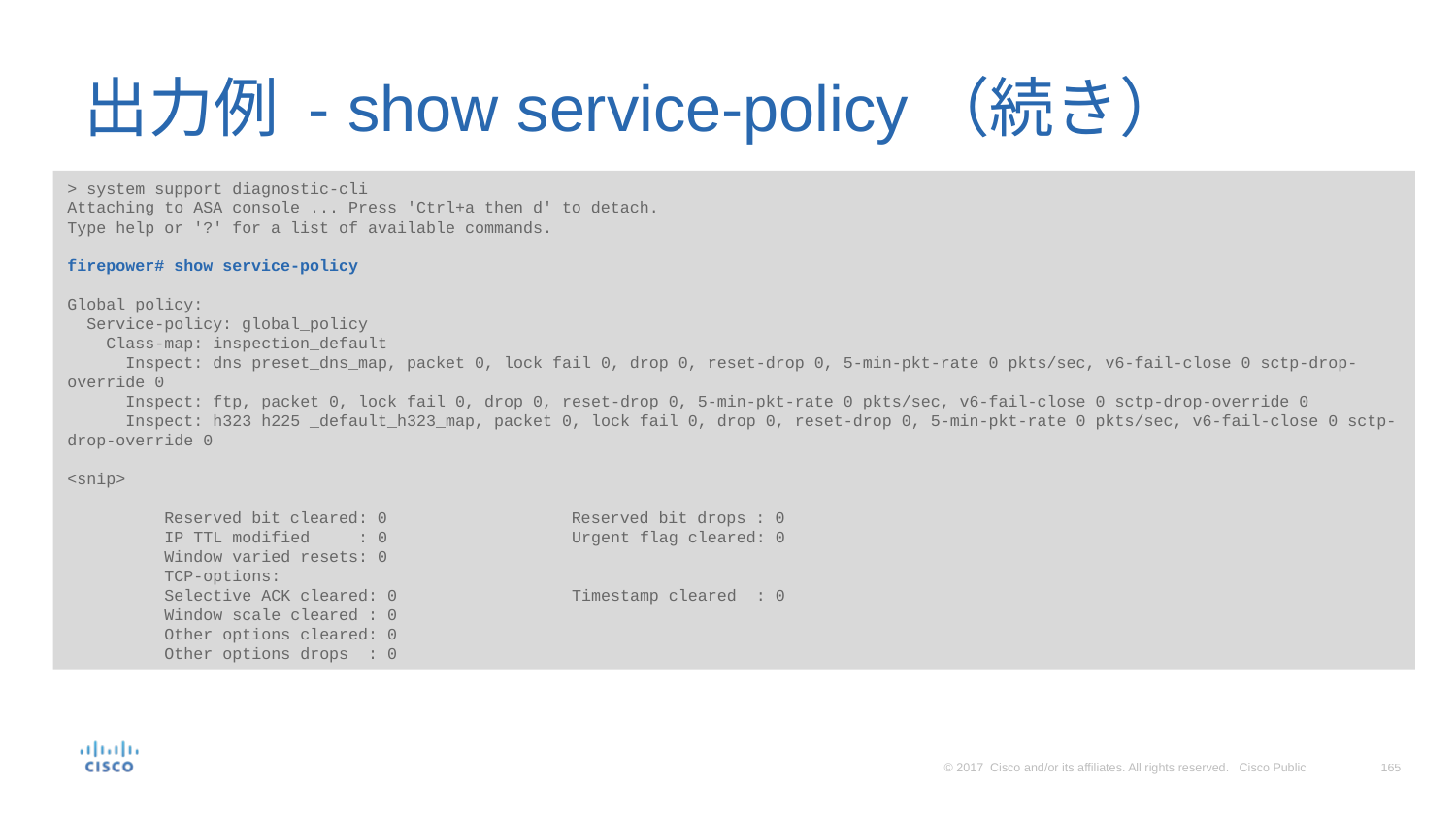

# 出力例 - show service-policy（続き）
> system support diagnostic-cli
Attaching to ASA console ... Press 'Ctrl+a then d' to detach.
Type help or '?' for a list of available commands.

firepower# show service-policy

Global policy:
  Service-policy: global_policy
    Class-map: inspection_default
      Inspect: dns preset_dns_map, packet 0, lock fail 0, drop 0, reset-drop 0, 5-min-pkt-rate 0 pkts/sec, v6-fail-close 0 sctp-drop-override 0
      Inspect: ftp, packet 0, lock fail 0, drop 0, reset-drop 0, 5-min-pkt-rate 0 pkts/sec, v6-fail-close 0 sctp-drop-override 0
      Inspect: h323 h225 _default_h323_map, packet 0, lock fail 0, drop 0, reset-drop 0, 5-min-pkt-rate 0 pkts/sec, v6-fail-close 0 sctp-drop-override 0

<snip>

          Reserved bit cleared: 0                   Reserved bit drops : 0
          IP TTL modified     : 0                   Urgent flag cleared: 0
          Window varied resets: 0
          TCP-options:
          Selective ACK cleared: 0                  Timestamp cleared  : 0
          Window scale cleared : 0
          Other options cleared: 0
          Other options drops  : 0